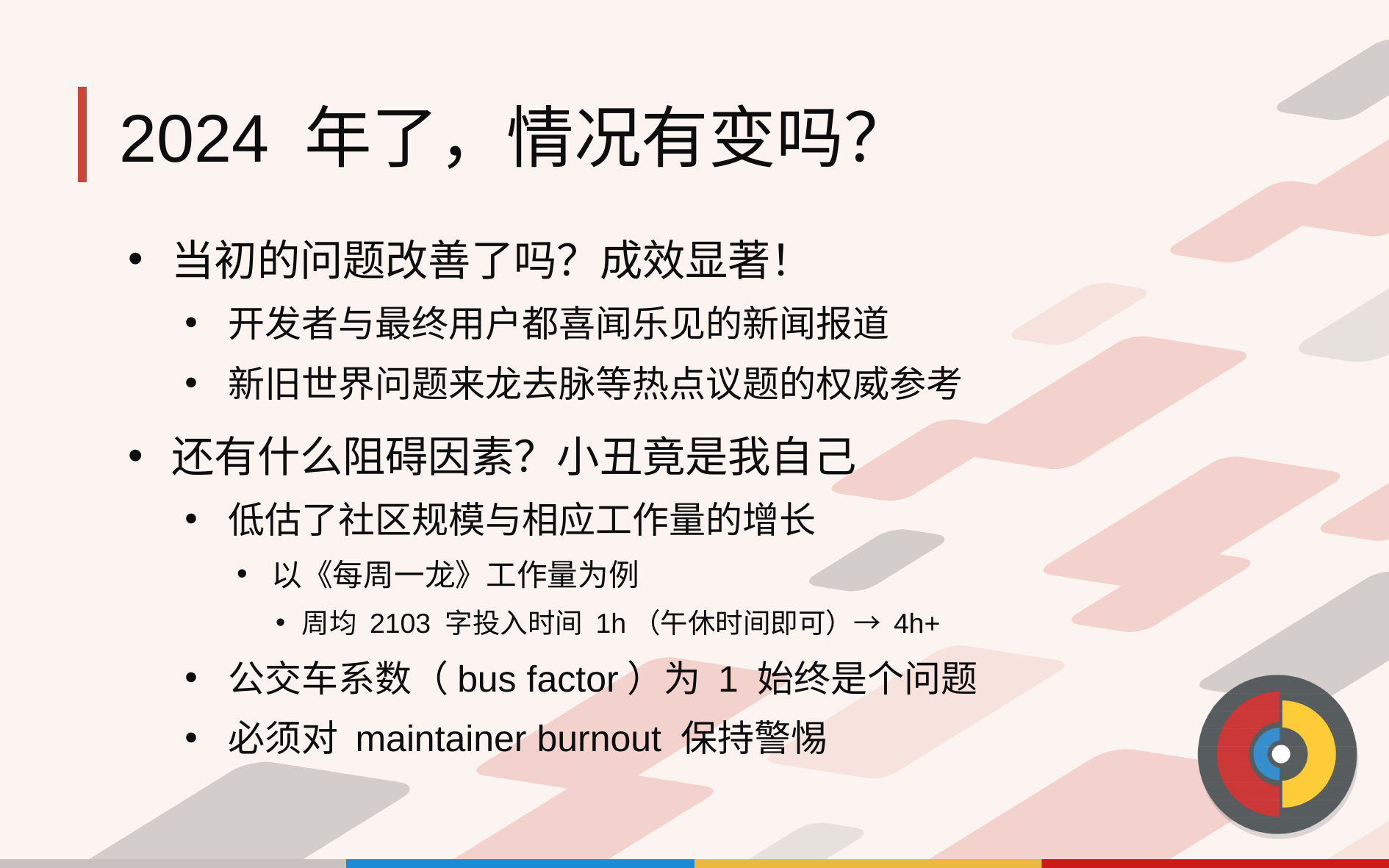

# 2024 年了，情况有变吗？
当初的问题改善了吗？成效显著！
开发者与最终用户都喜闻乐见的新闻报道
新旧世界问题来龙去脉等热点议题的权威参考
还有什么阻碍因素？小丑竟是我自己
低估了社区规模与相应工作量的增长
以《每周一龙》工作量为例
周均 2103 字投入时间 1h（午休时间即可）→ 4h+
公交车系数（bus factor）为 1 始终是个问题
必须对 maintainer burnout 保持警惕